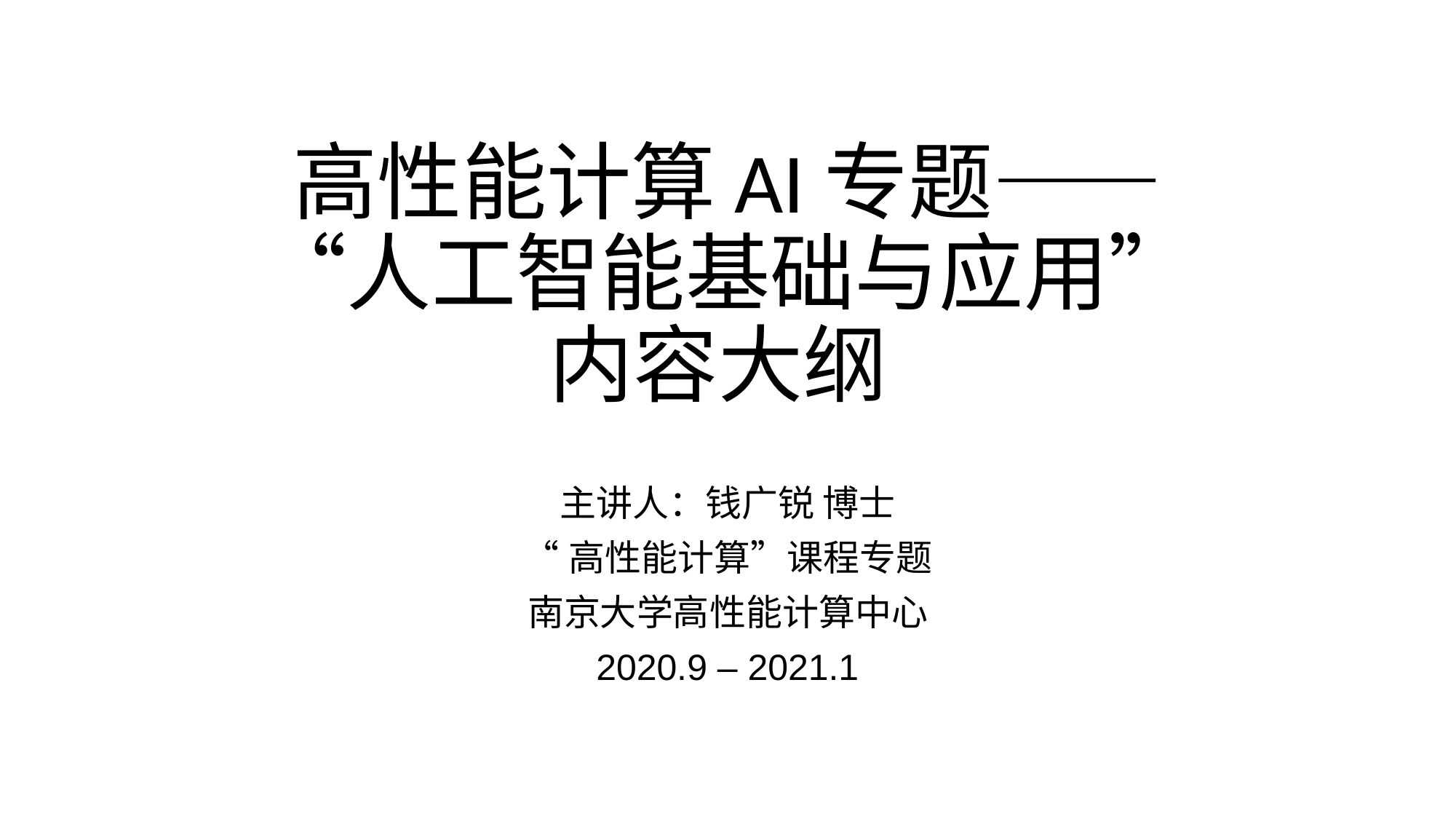

# 高性能计算AI专题—— “人工智能基础与应用” 内容大纲
主讲人：钱广锐 博士
“高性能计算”课程专题
南京大学高性能计算中心
2020.9 – 2021.1